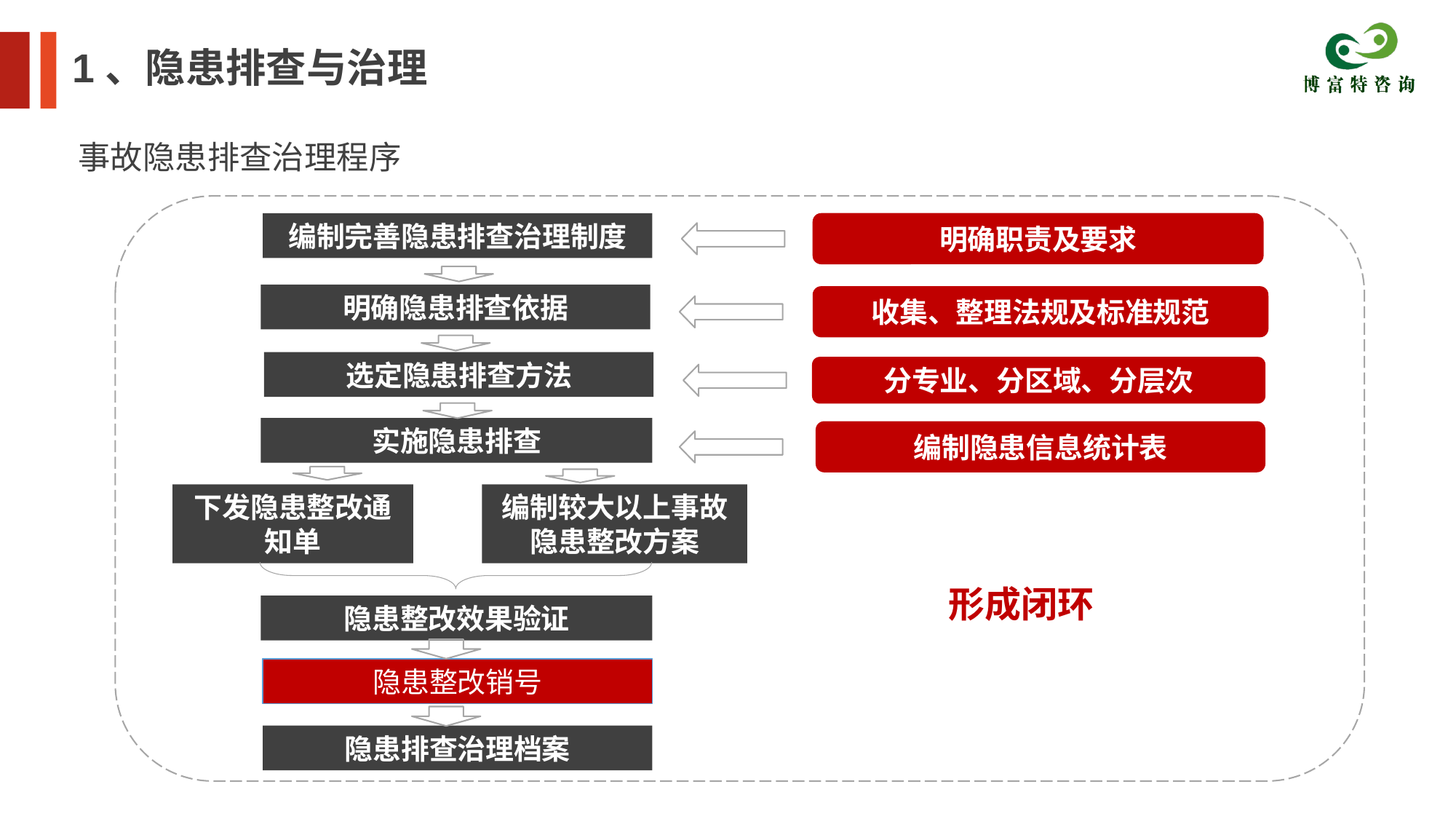

1、隐患排查与治理
事故隐患排查治理程序

编制完善隐患排查治理制度
明确职责及要求

明确隐患排查依据
收集、整理法规及标准规范

选定隐患排查方法
分专业、分区域、分层次

实施隐患排查
编制隐患信息统计表

下发隐患整改通知单
编制较大以上事故隐患整改方案
形成闭环
隐患整改效果验证

隐患整改销号

隐患排查治理档案